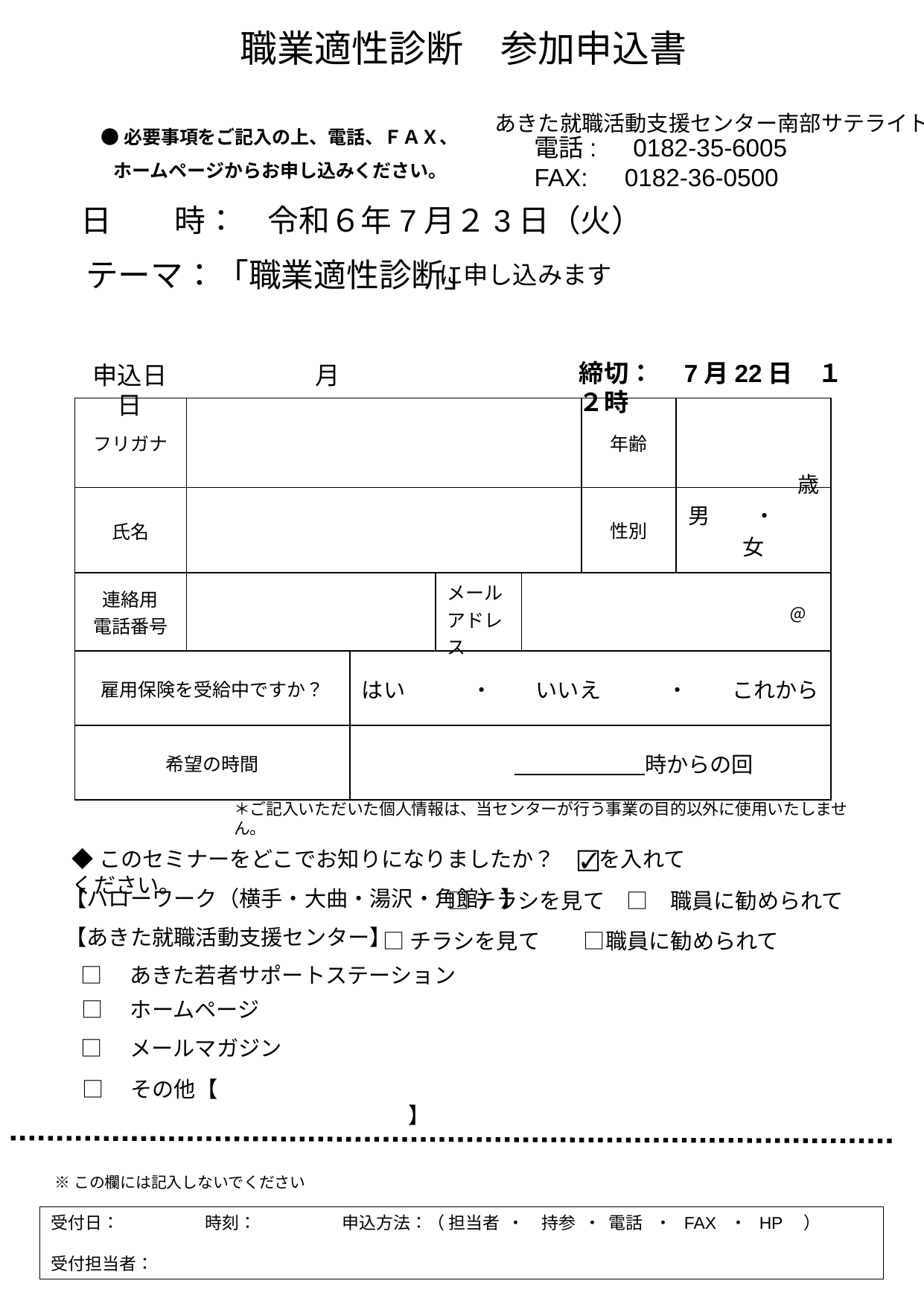

職業適性診断　参加申込書
あきた就職活動支援センター南部サテライト
●必要事項をご記入の上、電話、ＦＡＸ、
  ホームページからお申し込みください。

電話:　0182-35-6005
FAX:　0182-36-0500

日　　時：　令和６年7月２3日（火）

テーマ：「職業適性診断」
に申し込みます
締切：　7月22日　１２時
申込日　　　　　　月　　　　日

| フリガナ |  |  |  |  | 年齢 | 歳 |
| --- | --- | --- | --- | --- | --- | --- |
| 氏名 |  |  |  |  | 性別 | 男　　・　　女 |
| 連絡用 電話番号 |  |  | メール アドレス | ＠ |  |  |
| 雇用保険を受給中ですか？ |  | はい　　　・　　いいえ　　　・　　これから |  |  |  |  |
| 希望の時間 |  | 時からの回 |  |  |  |  |
＊ご記入いただいた個人情報は、当センターが行う事業の目的以外に使用いたしません。
◆このセミナーをどこでお知りになりましたか？　☑を入れてください。
【ハローワーク（横手・大曲・湯沢・角館）】
□チラシを見て　□　職員に勧められて
【あきた就職活動支援センター】
□チラシを見て　　□職員に勧められて
□　あきた若者サポートステーション
□　ホームページ
□　メールマガジン
□　その他【　　　　　　　　　　　　　　　　　　　　　　　　　　　　　　　　　　　】
※この欄には記入しないでください
受付日：　　　　　時刻：　　　　　申込方法：（ 担当者  ・　持参  ・  電話   ・  FAX  ・  HP　）

受付担当者：